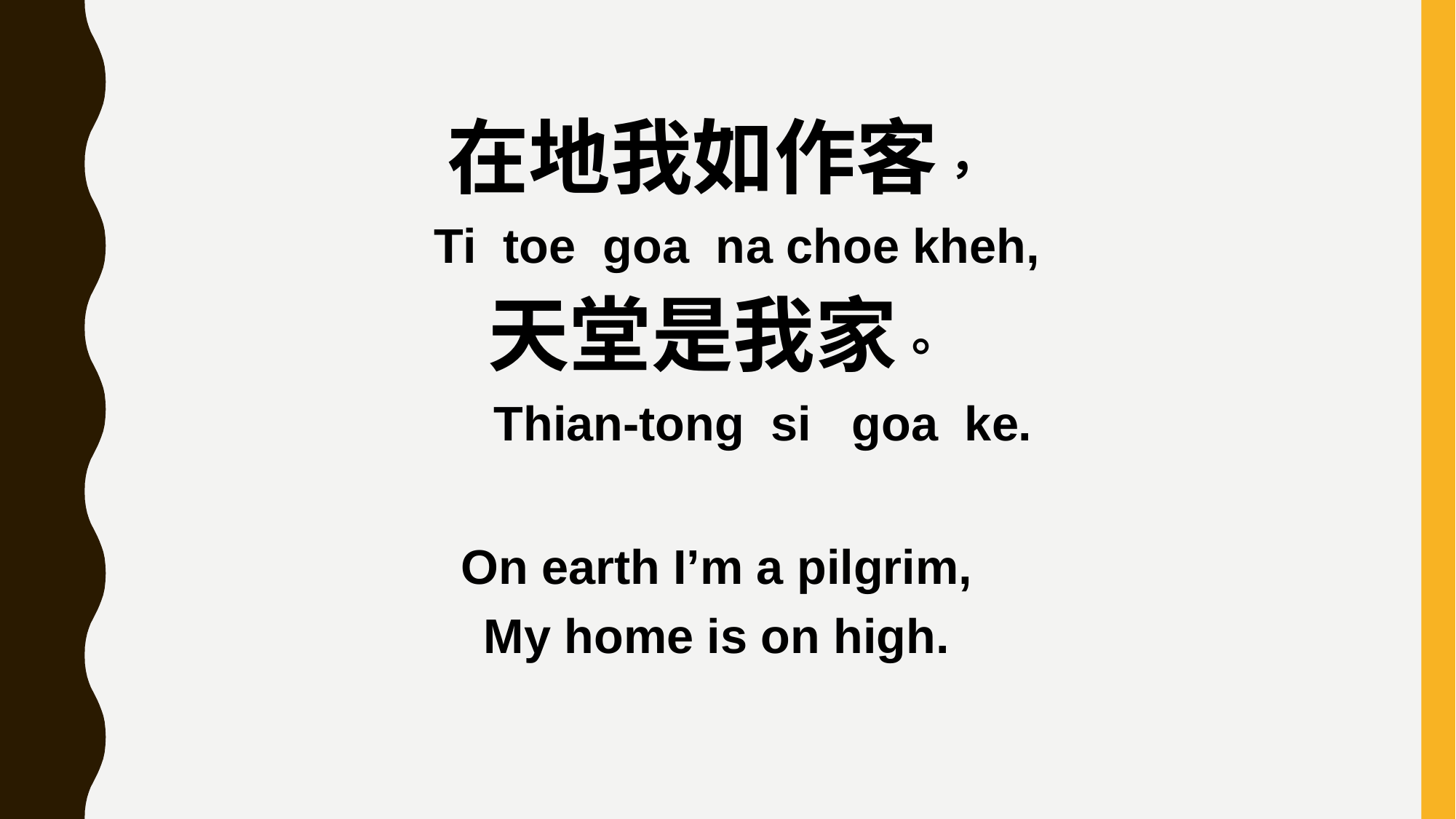

在地我如作客，
   Ti  toe  goa  na choe kheh,
天堂是我家。
                        Thian-tong  si   goa  ke.

On earth I’m a pilgrim,
My home is on high.